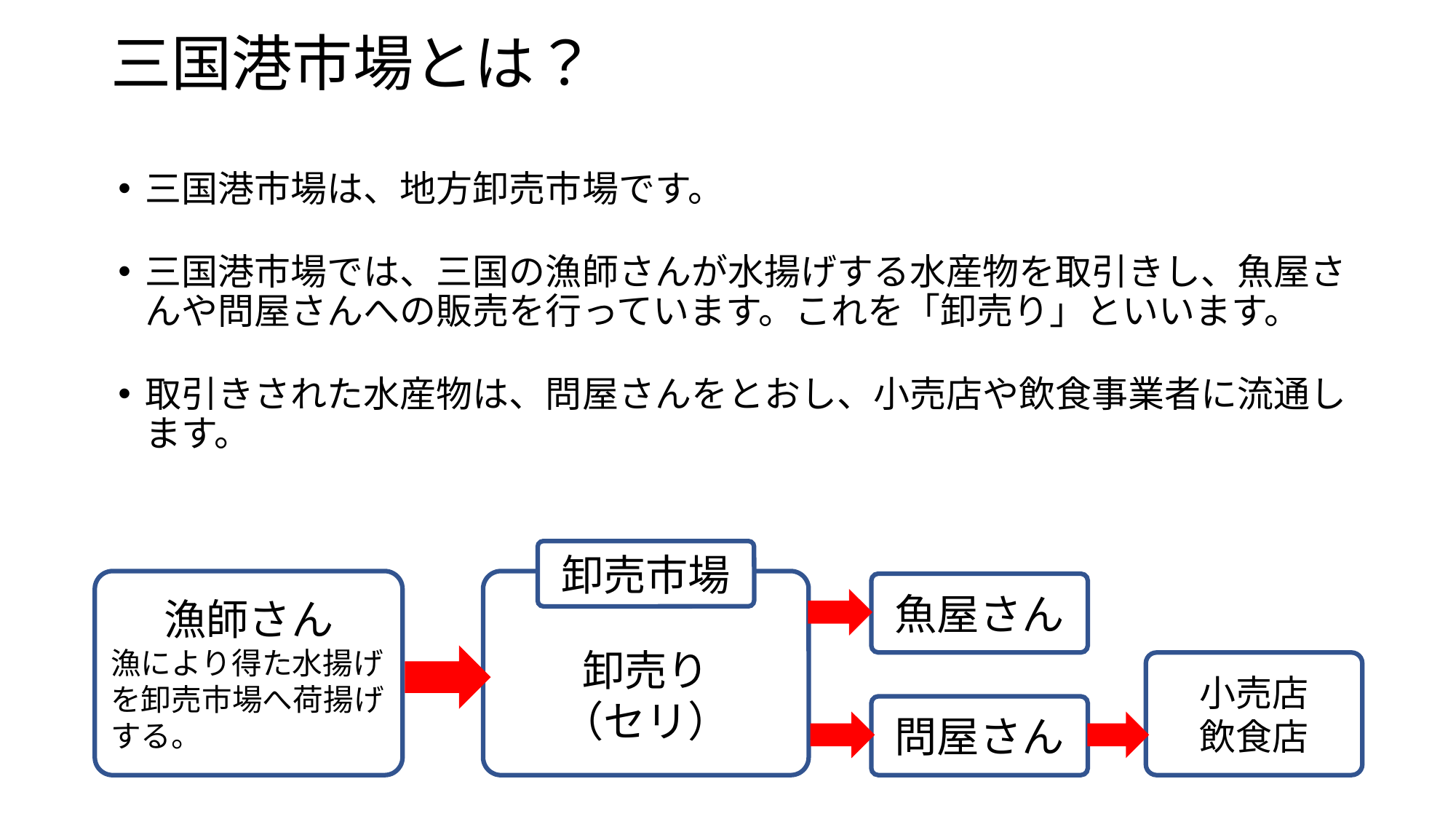

# 三国港市場とは？
三国港市場は、地方卸売市場です。

三国港市場では、三国の漁師さんが水揚げする水産物を取引きし、魚屋さんや問屋さんへの販売を行っています。これを「卸売り」といいます。

取引きされた水産物は、問屋さんをとおし、小売店や飲食事業者に流通します。
卸売市場
漁師さん
漁により得た水揚げを卸売市場へ荷揚げする。

卸売り
（セリ）
魚屋さん

小売店
飲食店
問屋さん